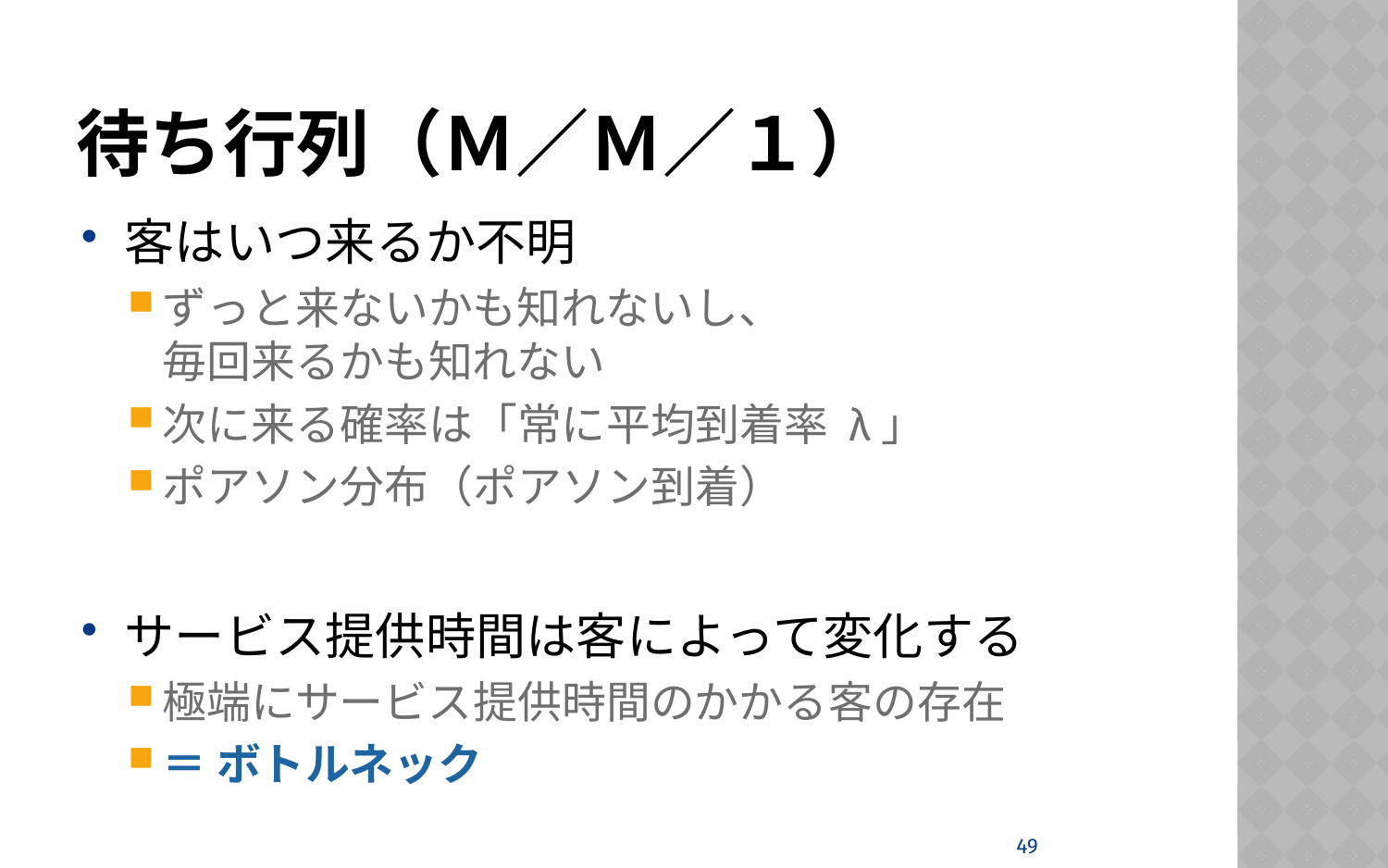

# 待ち行列（Ｍ／Ｍ／１）
客はいつ来るか不明
ずっと来ないかも知れないし、
毎回来るかも知れない
次に来る確率は「常に平均到着率 λ」
ポアソン分布（ポアソン到着）

サービス提供時間は客によって変化する
極端にサービス提供時間のかかる客の存在
＝ ボトルネック
49